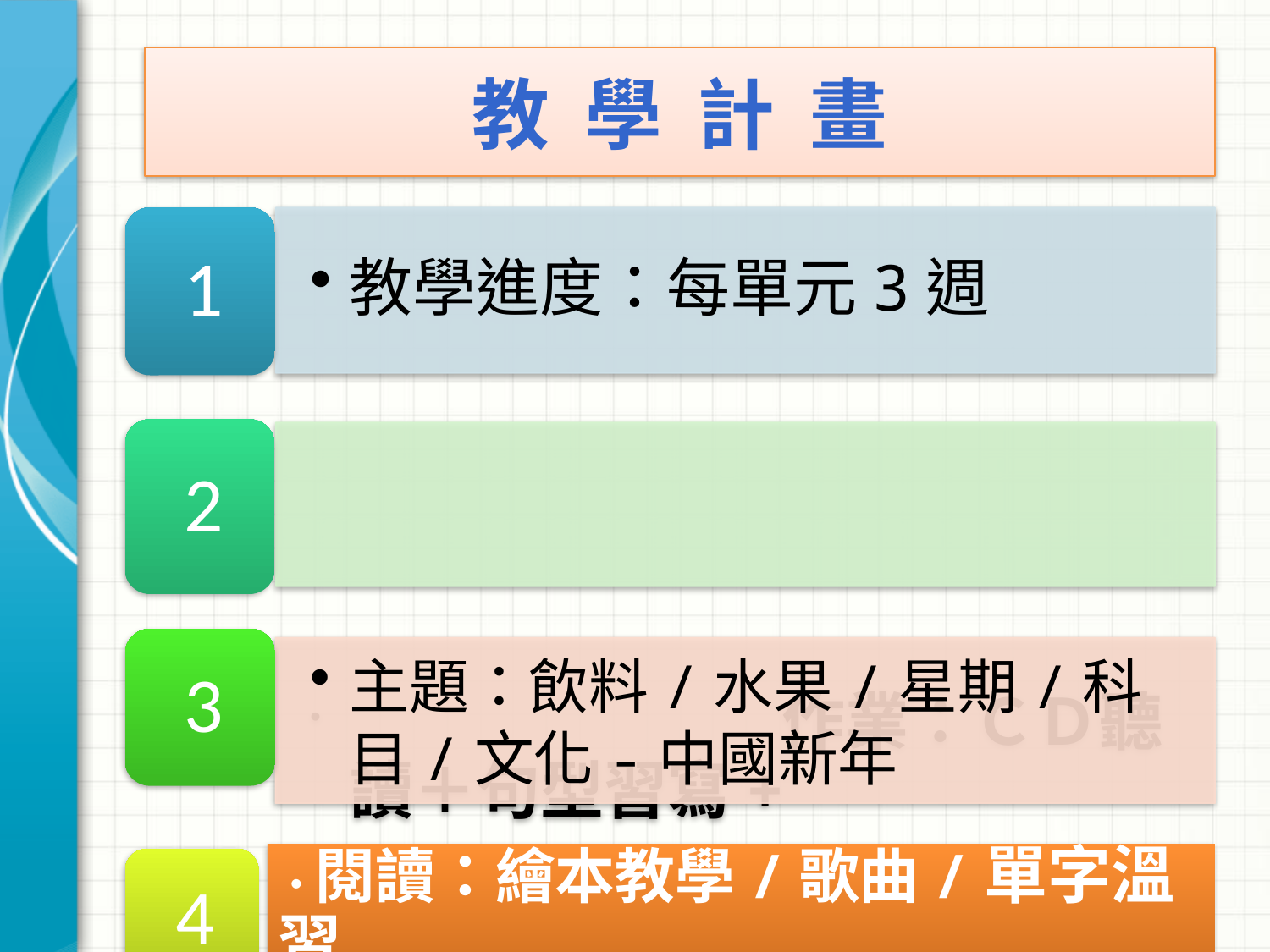

#
教  學  計  畫
教學進度：每單元3週
1
                                                           作業：ＣＤ聽讀＋句型習寫+
2
主題：飲料/水果/星期/科目/文化-中國新年
3
4
・閱讀：繪本教學/歌曲/單字溫習